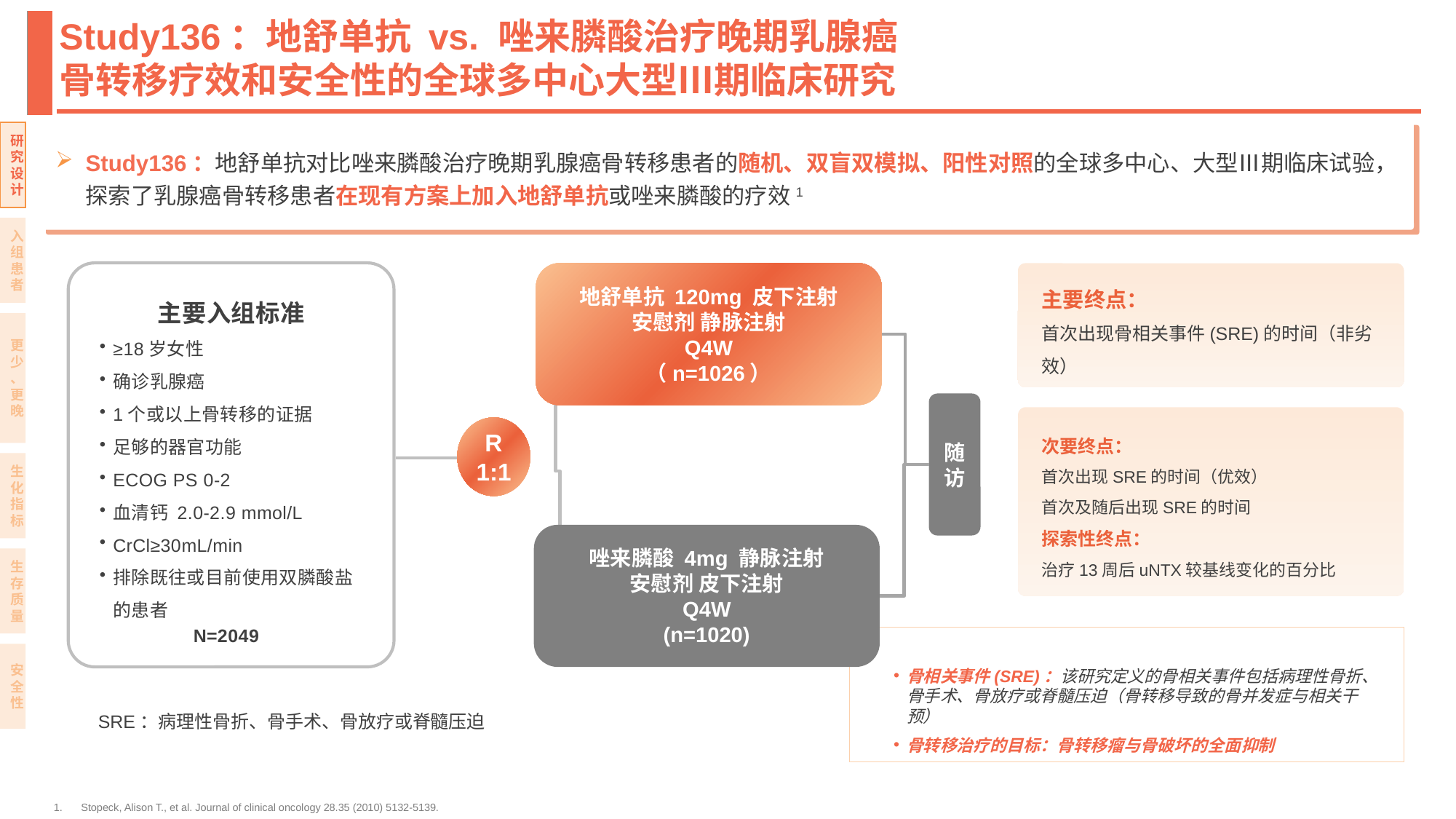

# Study136：地舒单抗 vs. 唑来膦酸治疗晚期乳腺癌 骨转移疗效和安全性的全球多中心大型Ⅲ期临床研究
研究设计
Study136：地舒单抗对比唑来膦酸治疗晚期乳腺癌骨转移患者的随机、双盲双模拟、阳性对照的全球多中心、大型Ⅲ期临床试验，探索了乳腺癌骨转移患者在现有方案上加入地舒单抗或唑来膦酸的疗效1

入组患者

地舒单抗 120mg 皮下注射
安慰剂 静脉注射
Q4W
（n=1026）
主要终点：
首次出现骨相关事件(SRE)的时间（非劣效）
次要终点：
首次出现SRE的时间（优效）
首次及随后出现SRE的时间
探索性终点：
治疗13周后uNTX较基线变化的百分比
主要入组标准
≥18岁女性
确诊乳腺癌
1个或以上骨转移的证据
足够的器官功能
ECOG PS 0-2
血清钙 2.0-2.9 mmol/L
CrCl≥30mL/min
排除既往或目前使用双膦酸盐的患者
更少、更晚
随访
R
1:1
生化指标
唑来膦酸 4mg 静脉注射
安慰剂 皮下注射
Q4W
(n=1020)
生存质量
N=2049

安全性
骨相关事件(SRE)：该研究定义的骨相关事件包括病理性骨折、骨手术、骨放疗或脊髓压迫（骨转移导致的骨并发症与相关干预）
骨转移治疗的目标：骨转移瘤与骨破坏的全面抑制
SRE：病理性骨折、骨手术、骨放疗或脊髓压迫
Stopeck, Alison T., et al. Journal of clinical oncology 28.35 (2010) 5132-5139.